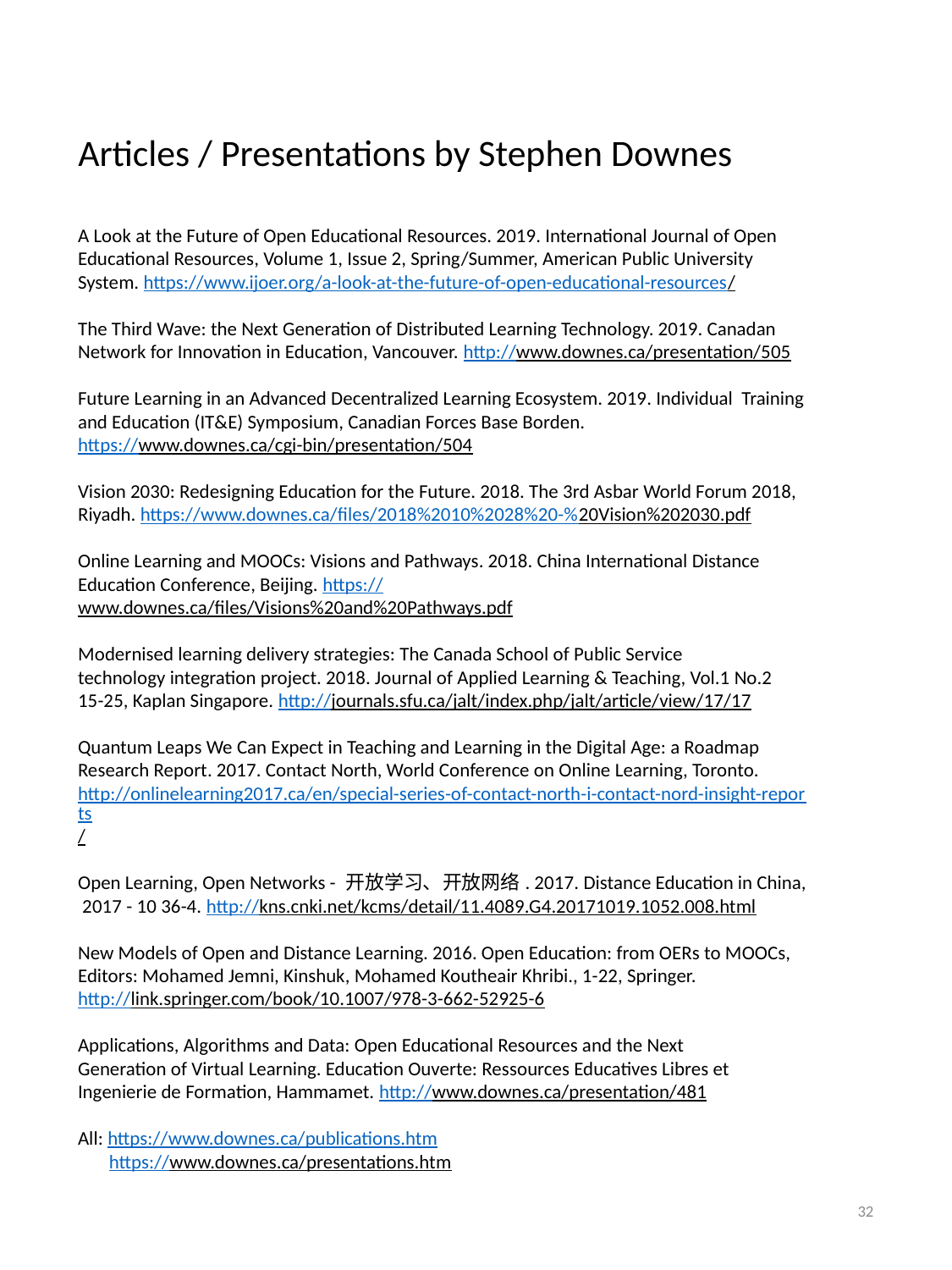

Articles / Presentations by Stephen Downes
A Look at the Future of Open Educational Resources. 2019. International Journal of Open  Educational Resources, Volume 1, Issue 2, Spring/Summer, American Public University
System. https://www.ijoer.org/a-look-at-the-future-of-open-educational-resources/

The Third Wave: the Next Generation of Distributed Learning Technology. 2019. Canadan  Network for Innovation in Education, Vancouver. http://www.downes.ca/presentation/505

Future Learning in an Advanced Decentralized Learning Ecosystem. 2019. Individual  Training and Education (IT&E) Symposium, Canadian Forces Base Borden.
https://www.downes.ca/cgi-bin/presentation/504

Vision 2030: Redesigning Education for the Future. 2018. The 3rd Asbar World Forum 2018,  Riyadh. https://www.downes.ca/files/2018%2010%2028%20-%20Vision%202030.pdf

Online Learning and MOOCs: Visions and Pathways. 2018. China International Distance
Education Conference, Beijing. https://www.downes.ca/files/Visions%20and%20Pathways.pdf

Modernised learning delivery strategies: The Canada School of Public Service
technology integration project. 2018. Journal of Applied Learning & Teaching, Vol.1 No.2  15-25, Kaplan Singapore. http://journals.sfu.ca/jalt/index.php/jalt/article/view/17/17

Quantum Leaps We Can Expect in Teaching and Learning in the Digital Age: a Roadmap  Research Report. 2017. Contact North, World Conference on Online Learning, Toronto.
http://onlinelearning2017.ca/en/special-series-of-contact-north-i-contact-nord-insight-reports/

Open Learning, Open Networks - 开放学习、开放网络. 2017. Distance Education in China,  2017 - 10 36-4. http://kns.cnki.net/kcms/detail/11.4089.G4.20171019.1052.008.html

New Models of Open and Distance Learning. 2016. Open Education: from OERs to MOOCs,  Editors: Mohamed Jemni, Kinshuk, Mohamed Koutheair Khribi., 1-22, Springer.
http://link.springer.com/book/10.1007/978-3-662-52925-6

Applications, Algorithms and Data: Open Educational Resources and the Next
Generation of Virtual Learning. Education Ouverte: Ressources Educatives Libres et  Ingenierie de Formation, Hammamet. http://www.downes.ca/presentation/481

All: https://www.downes.ca/publications.htm
       https://www.downes.ca/presentations.htm
32